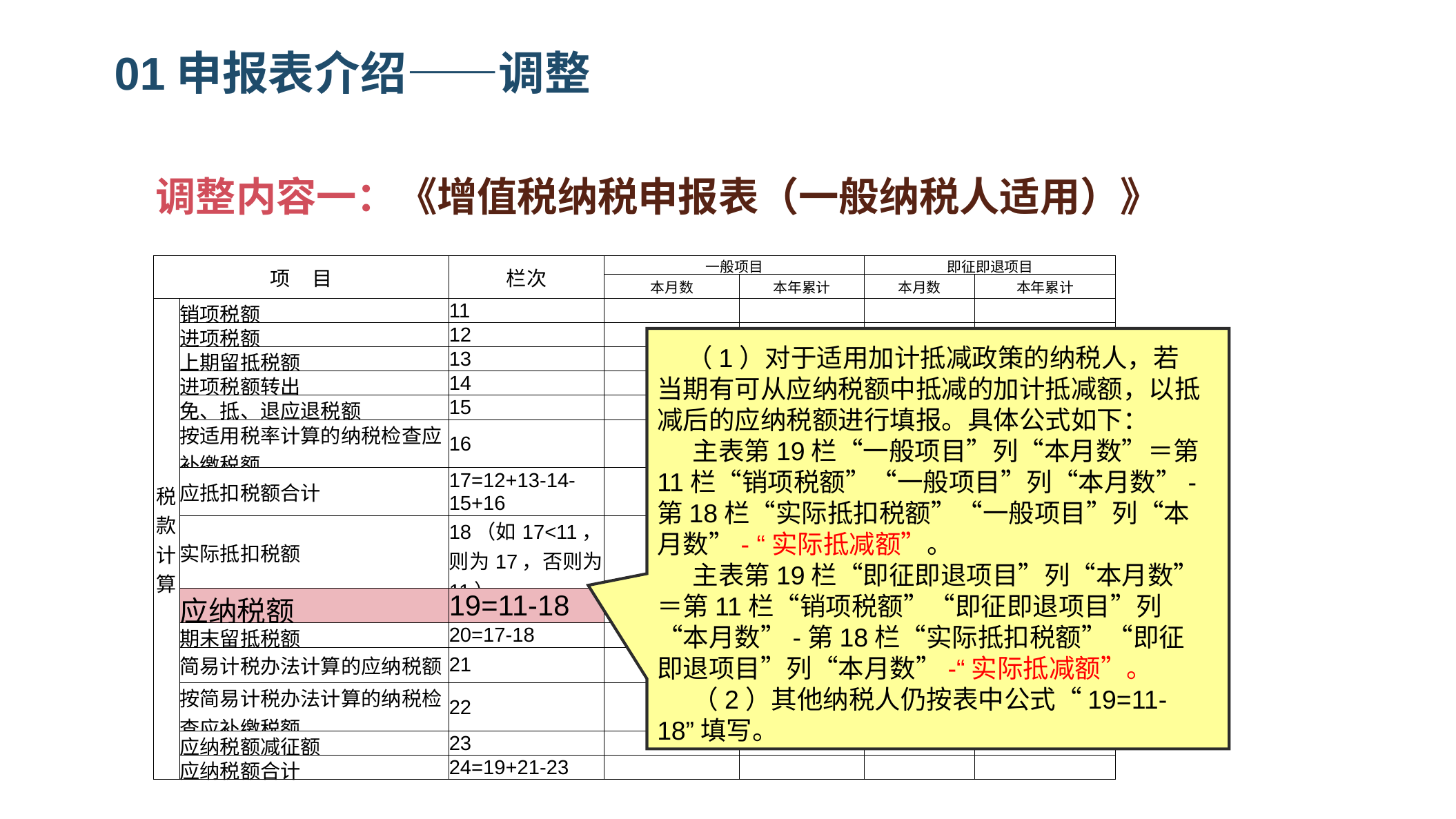

01申报表介绍——调整
调整内容一：《增值税纳税申报表（一般纳税人适用）》
| 项 目 |  | 栏次 | 一般项目 |  | 即征即退项目 |  |
| --- | --- | --- | --- | --- | --- | --- |
|  |  |  | 本月数 | 本年累计 | 本月数 | 本年累计 |
| 税款计算 | 销项税额 | 11 |  |  |  |  |
|  | 进项税额 | 12 |  |  |  |  |
|  | 上期留抵税额 | 13 |  |  |  | —— |
|  | 进项税额转出 | 14 |  |  |  |  |
|  | 免、抵、退应退税额 | 15 |  |  | —— | —— |
|  | 按适用税率计算的纳税检查应补缴税额 | 16 |  |  | —— | —— |
|  | 应抵扣税额合计 | 17=12+13-14-15+16 |  | —— |  | —— |
|  | 实际抵扣税额 | 18（如17<11，则为17，否则为11） |  |  |  |  |
|  | 应纳税额 | 19=11-18 |  |  |  |  |
|  | 期末留抵税额 | 20=17-18 |  |  |  | —— |
|  | 简易计税办法计算的应纳税额 | 21 |  |  |  |  |
|  | 按简易计税办法计算的纳税检查应补缴税额 | 22 |  |  | —— | —— |
|  | 应纳税额减征额 | 23 |  |  |  |  |
|  | 应纳税额合计 | 24=19+21-23 |  |  |  |  |

    （1）对于适用加计抵减政策的纳税人，若当期有可从应纳税额中抵减的加计抵减额，以抵减后的应纳税额进行填报。具体公式如下：
     主表第19栏“一般项目”列“本月数”＝第11栏“销项税额”“一般项目”列“本月数”-第18栏“实际抵扣税额”“一般项目”列“本月数”- “实际抵减额”。
     主表第19栏“即征即退项目”列“本月数”＝第11栏“销项税额”“即征即退项目”列“本月数”-第18栏“实际抵扣税额”“即征即退项目”列“本月数”-“实际抵减额”。
     （2）其他纳税人仍按表中公式“19=11-18”填写。